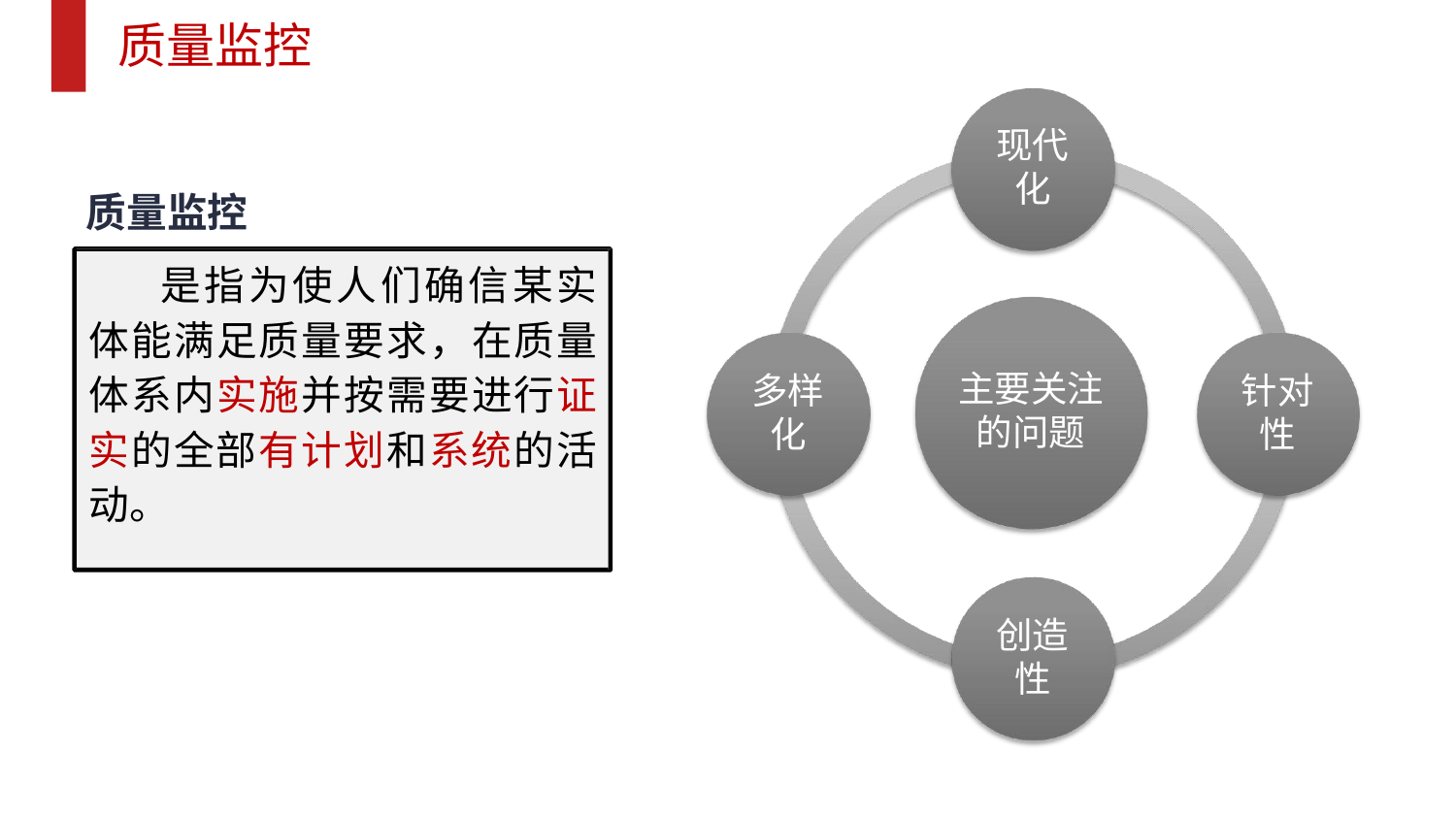

# 质量监控

现代 化

质量监控

是指为使人们确信某实 体能满足质量要求，在质量 体系内实施并按需要进行证 实的全部有计划和系统的活 动。

主要关注 的问题
多样 化
针对 性

创造 性